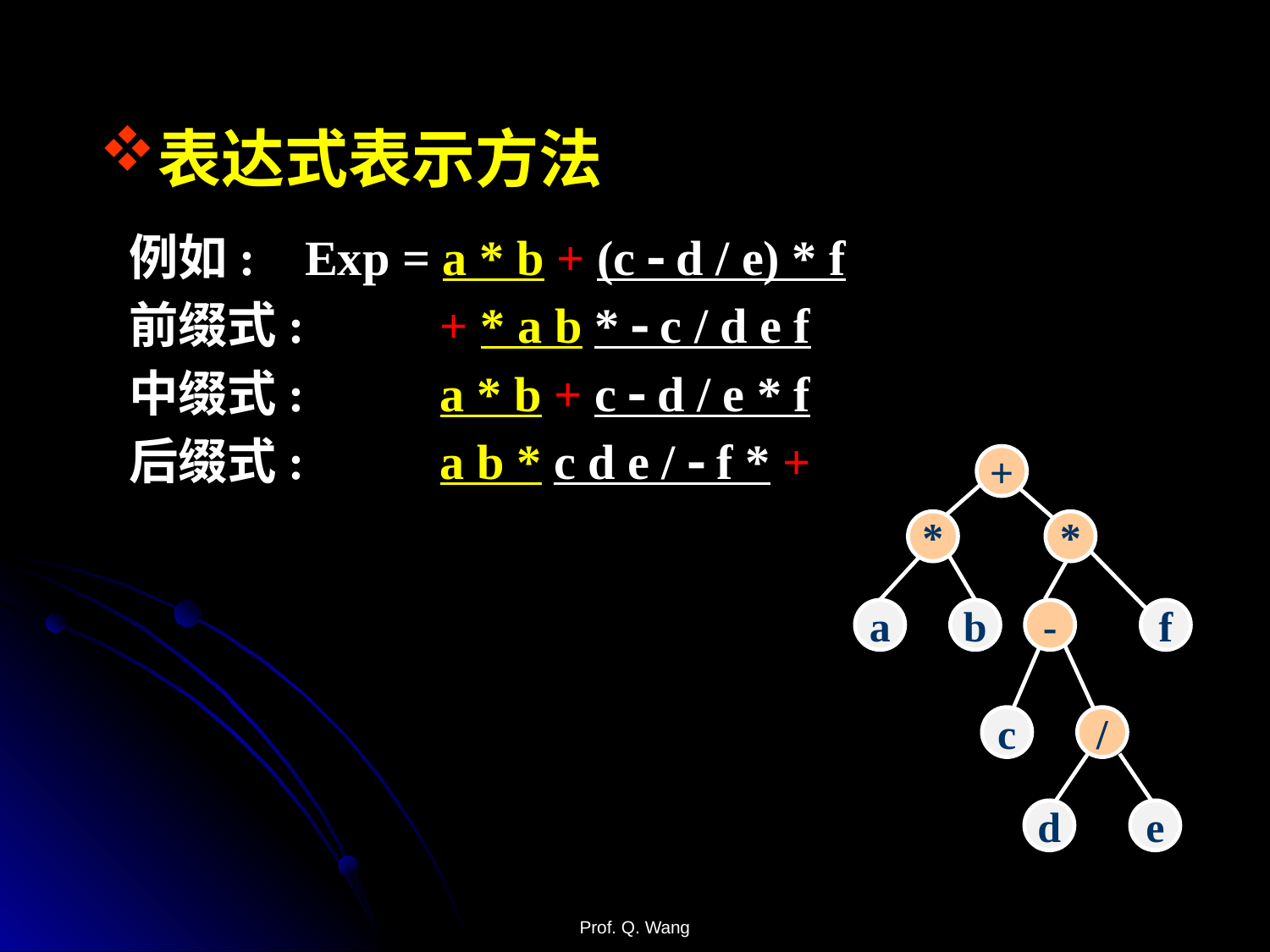

表达式表示方法
例如:    Exp = a * b + (c − d / e) * f
前缀式:           + * a b * − c / d e f
中缀式:           a * b + c − d / e * f
后缀式:           a b * c d e / − f * +
+

*
*

a
b
-
f

c
/

d
e

Prof. Q. Wang